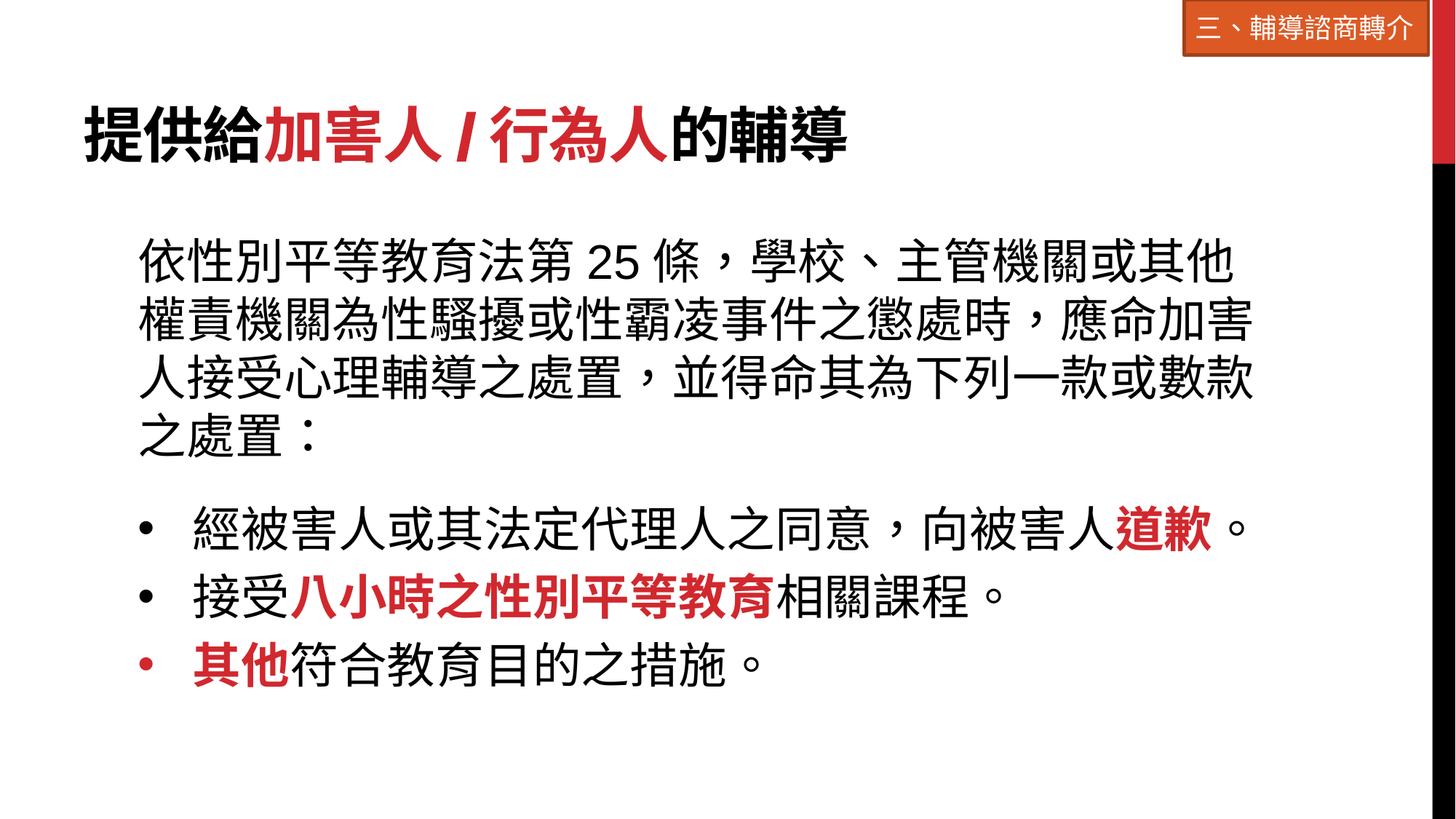

三、輔導諮商轉介
# 提供給加害人/行為人的輔導

依性別平等教育法第25條，學校、主管機關或其他權責機關為性騷擾或性霸凌事件之懲處時，應命加害人接受心理輔導之處置，並得命其為下列一款或數款之處置：

經被害人或其法定代理人之同意，向被害人道歉。
接受八小時之性別平等教育相關課程。
其他符合教育目的之措施。